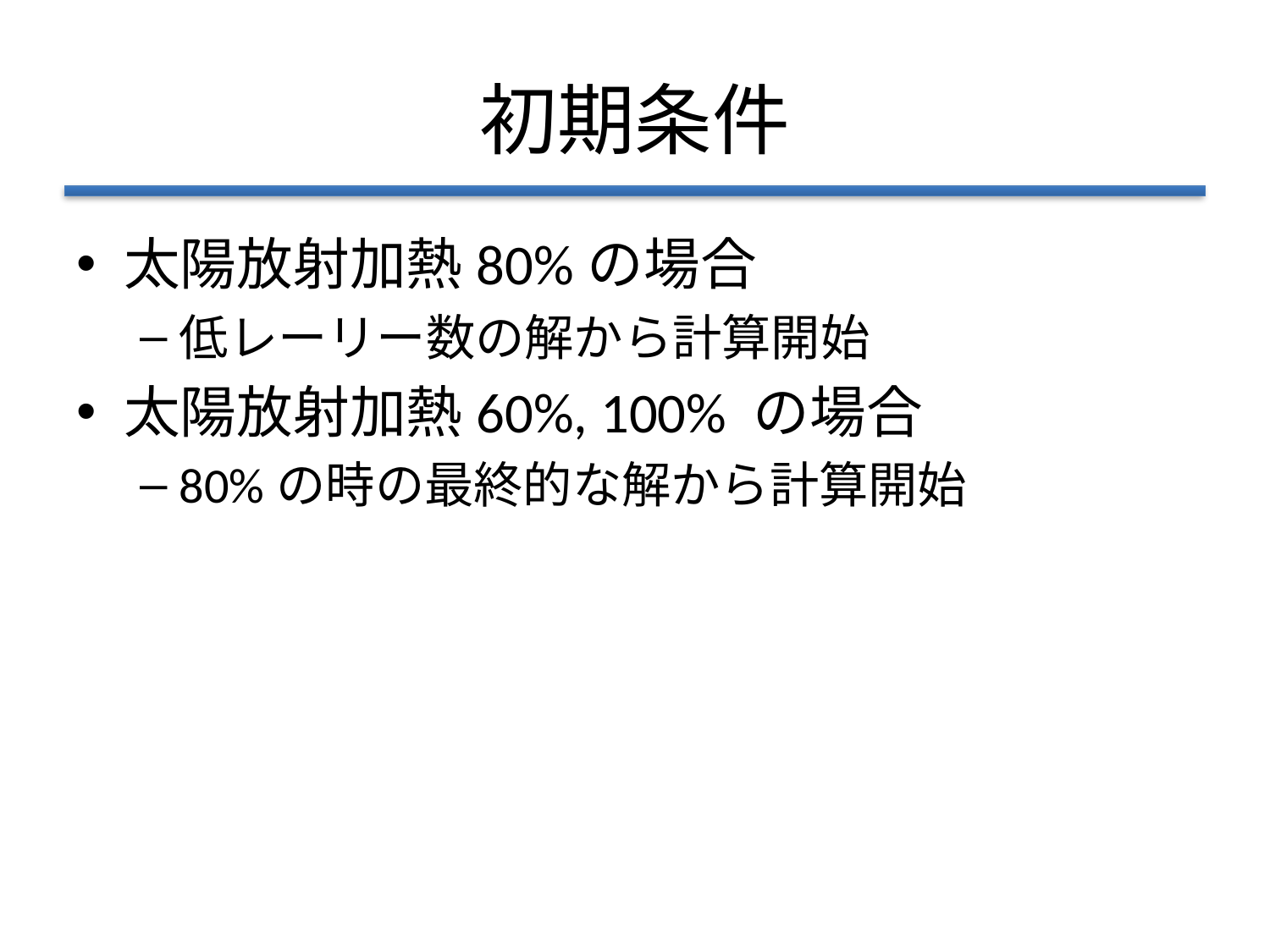

# 初期条件
太陽放射加熱80%の場合
低レーリー数の解から計算開始
太陽放射加熱60%, 100% の場合
80%の時の最終的な解から計算開始